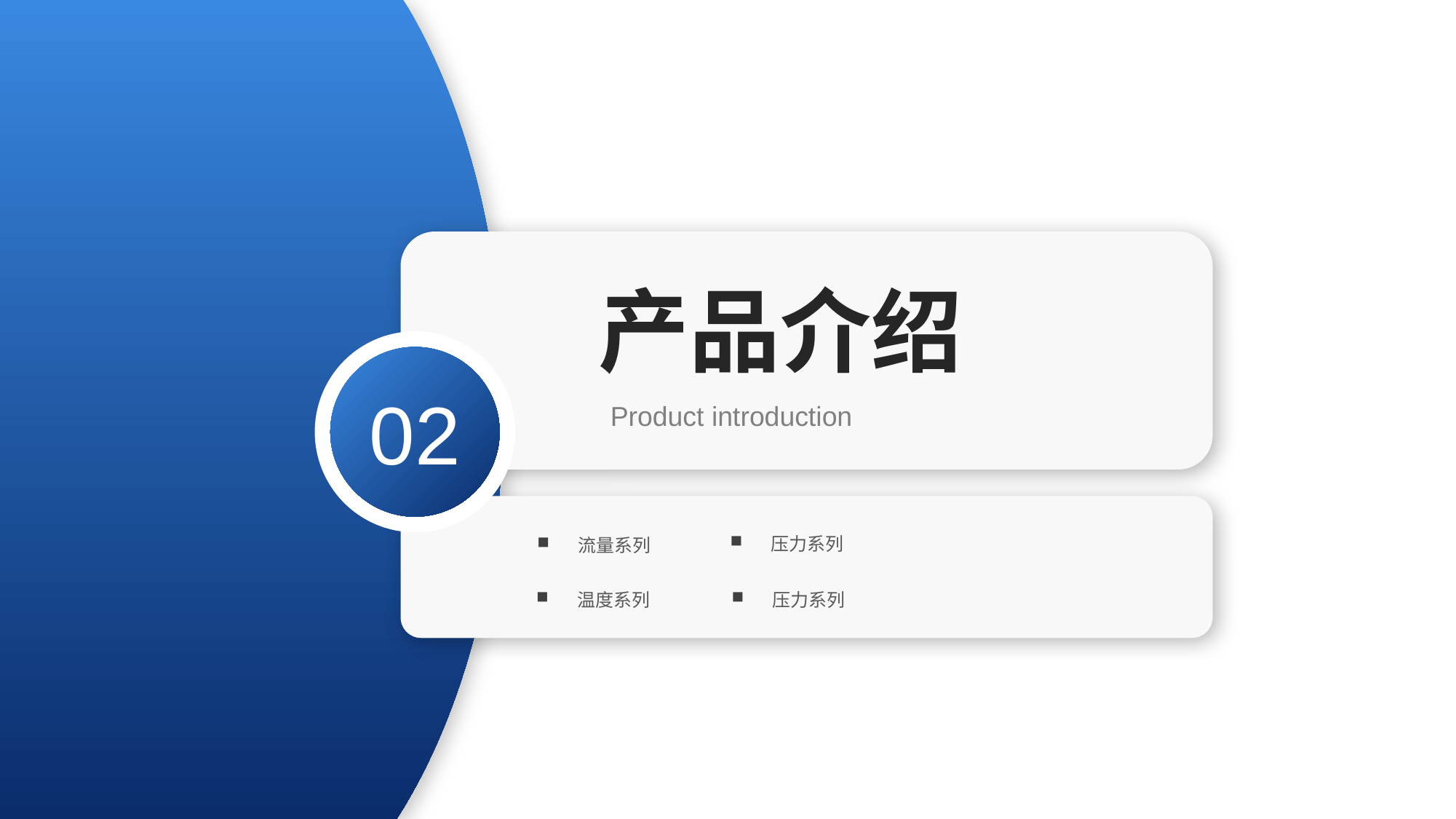

产品介绍

02
Product introduction

压力系列
流量系列
温度系列
压力系列